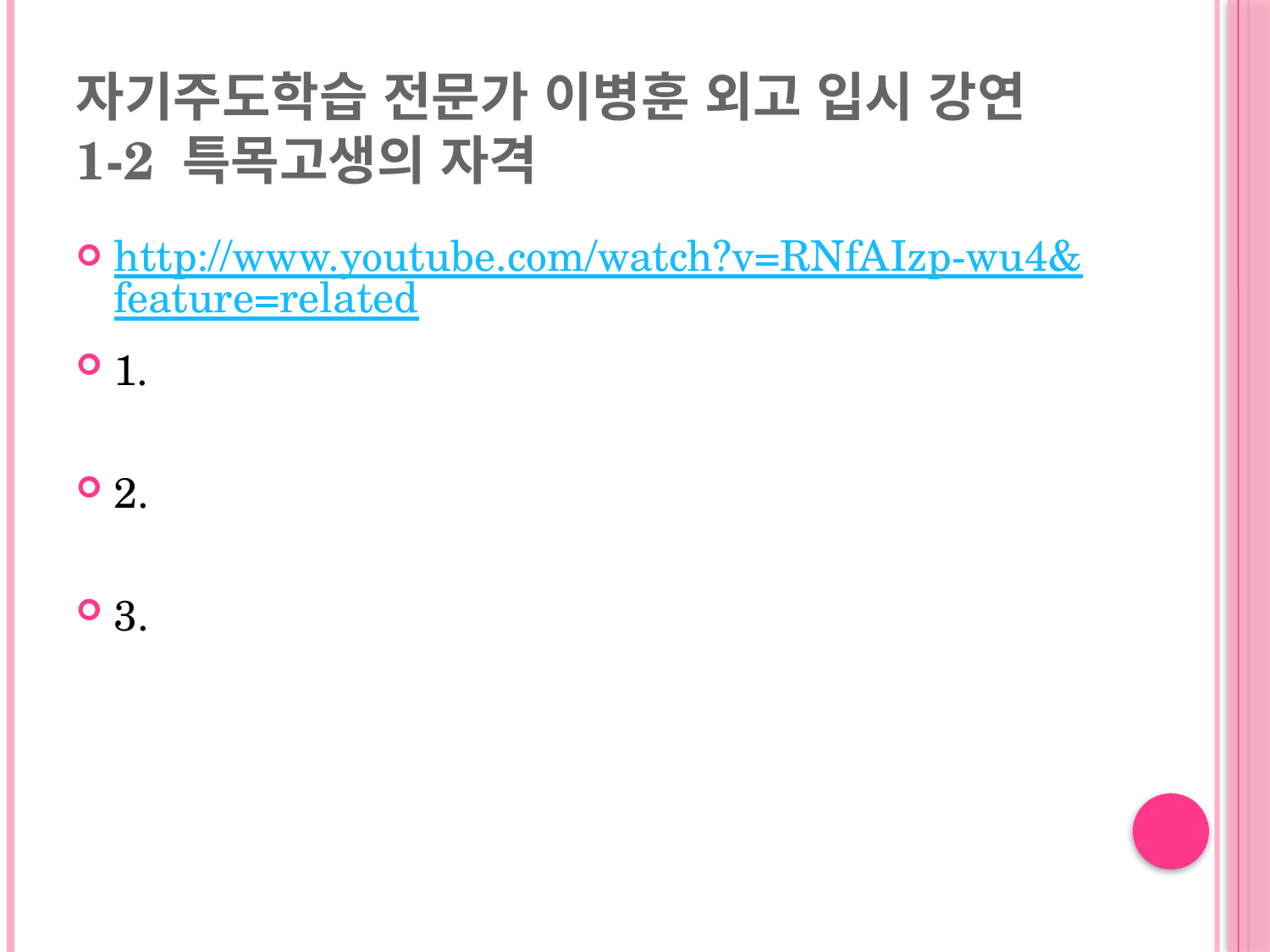

# 자기주도학습 전문가 이병훈 외고 입시 강연 1-2 특목고생의 자격
http://www.youtube.com/watch?v=RNfAIzp-wu4&feature=related
1.

2.

3.